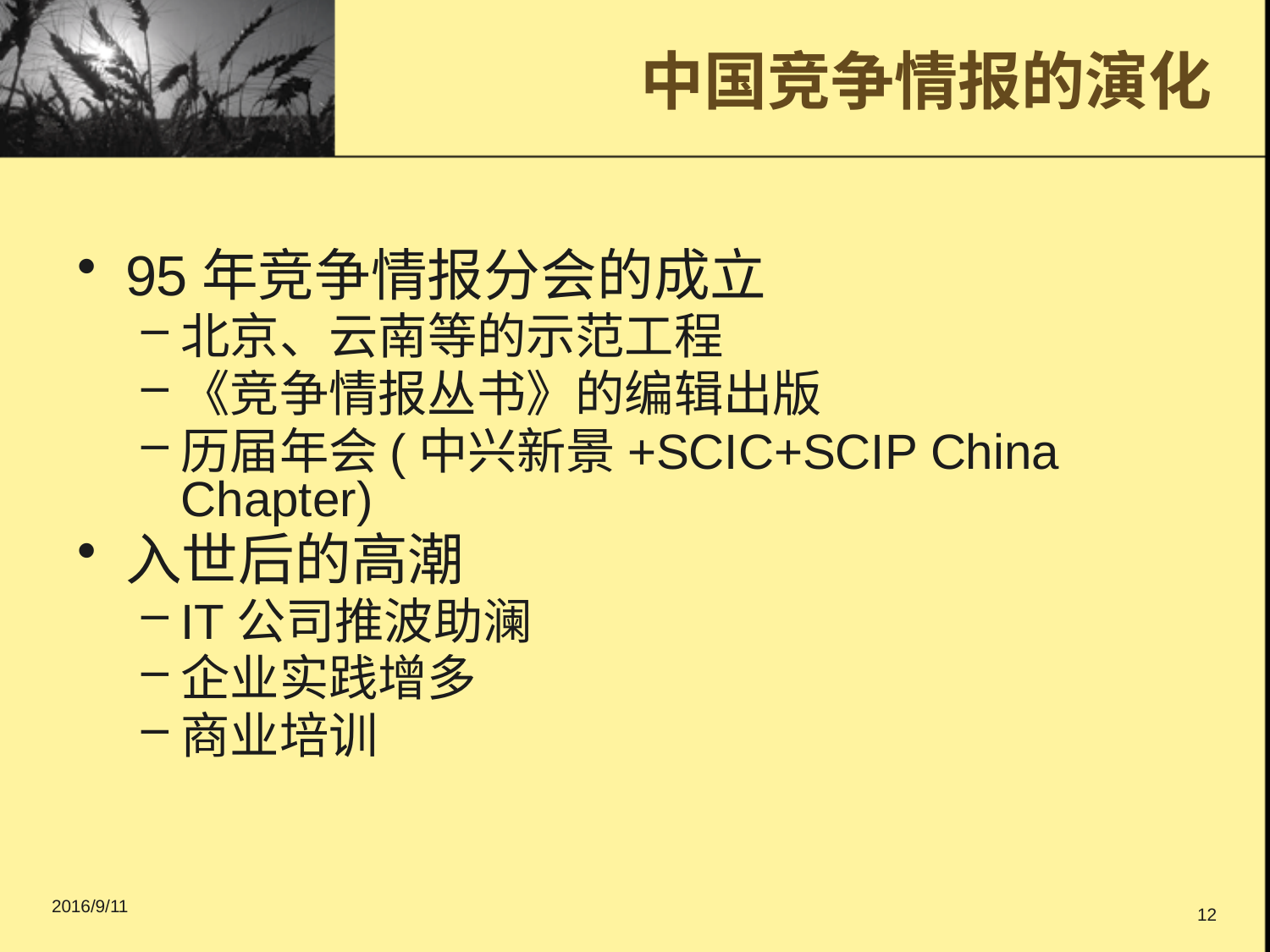

中国竞争情报的演化
95年竞争情报分会的成立
北京、云南等的示范工程
《竞争情报丛书》的编辑出版
历届年会(中兴新景+SCIC+SCIP China Chapter)
入世后的高潮
IT公司推波助澜
企业实践增多
商业培训

12
2016/9/11